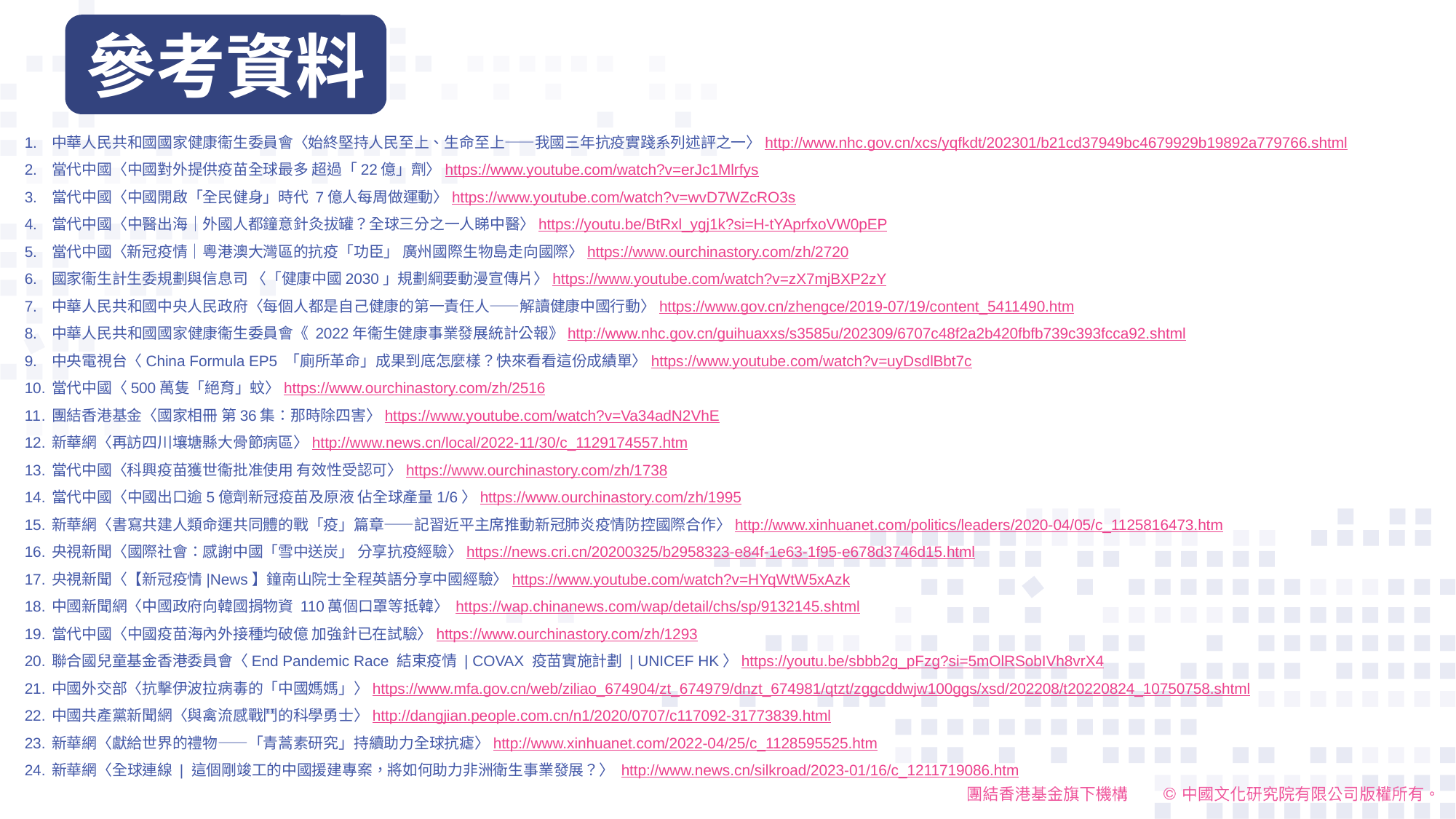

參考資料
中華人民共和國國家健康衞生委員會〈始終堅持人民至上、生命至上——我國三年抗疫實踐系列述評之一〉http://www.nhc.gov.cn/xcs/yqfkdt/202301/b21cd37949bc4679929b19892a779766.shtml
當代中國〈中國對外提供疫苗全球最多 超過「22億」劑〉https://www.youtube.com/watch?v=erJc1Mlrfys
當代中國〈中國開啟「全民健身」時代 7億人每周做運動〉https://www.youtube.com/watch?v=wvD7WZcRO3s
當代中國〈中醫出海｜外國人都鐘意針灸拔罐？全球三分之一人睇中醫〉https://youtu.be/BtRxl_ygj1k?si=H-tYAprfxoVW0pEP
當代中國〈新冠疫情｜粵港澳大灣區的抗疫「功臣」 廣州國際生物島走向國際〉https://www.ourchinastory.com/zh/2720
國家衞生計生委規劃與信息司 〈「健康中國2030」規劃綱要動漫宣傳片〉https://www.youtube.com/watch?v=zX7mjBXP2zY
中華人民共和國中央人民政府〈每個人都是自己健康的第一責任人——解讀健康中國行動〉https://www.gov.cn/zhengce/2019-07/19/content_5411490.htm
中華人民共和國國家健康衞生委員會《 2022年衞生健康事業發展統計公報》http://www.nhc.gov.cn/guihuaxxs/s3585u/202309/6707c48f2a2b420fbfb739c393fcca92.shtml
中央電視台〈China Formula EP5 「廁所革命」成果到底怎麼樣？快來看看這份成績單〉https://www.youtube.com/watch?v=uyDsdlBbt7c
當代中國〈500萬隻「絕育」蚊〉https://www.ourchinastory.com/zh/2516
團結香港基金〈國家相冊 第36集：那時除四害〉https://www.youtube.com/watch?v=Va34adN2VhE
新華網〈再訪四川壤塘縣大骨節病區〉http://www.news.cn/local/2022-11/30/c_1129174557.htm
當代中國〈科興疫苗獲世衞批准使用 有效性受認可〉https://www.ourchinastory.com/zh/1738
當代中國〈中國出口逾5億劑新冠疫苗及原液 佔全球產量1/6〉https://www.ourchinastory.com/zh/1995
新華網〈書寫共建人類命運共同體的戰「疫」篇章——記習近平主席推動新冠肺炎疫情防控國際合作〉http://www.xinhuanet.com/politics/leaders/2020-04/05/c_1125816473.htm
央視新聞〈國際社會：感謝中國「雪中送炭」 分享抗疫經驗〉https://news.cri.cn/20200325/b2958323-e84f-1e63-1f95-e678d3746d15.html
央視新聞〈【新冠疫情|News】鐘南山院士全程英語分享中國經驗〉https://www.youtube.com/watch?v=HYqWtW5xAzk
中國新聞網〈中國政府向韓國捐物資 110萬個口罩等抵韓〉 https://wap.chinanews.com/wap/detail/chs/sp/9132145.shtml
當代中國〈中國疫苗海內外接種均破億 加強針已在試驗〉https://www.ourchinastory.com/zh/1293
聯合國兒童基金香港委員會〈End Pandemic Race 結束疫情 | COVAX 疫苗實施計劃 | UNICEF HK〉https://youtu.be/sbbb2g_pFzg?si=5mOlRSobIVh8vrX4
中國外交部〈抗擊伊波拉病毒的「中國媽媽」〉https://www.mfa.gov.cn/web/ziliao_674904/zt_674979/dnzt_674981/qtzt/zggcddwjw100ggs/xsd/202208/t20220824_10750758.shtml
中國共產黨新聞網〈與禽流感戰鬥的科學勇士〉http://dangjian.people.com.cn/n1/2020/0707/c117092-31773839.html
新華網〈獻給世界的禮物——「青蒿素研究」持續助力全球抗瘧〉http://www.xinhuanet.com/2022-04/25/c_1128595525.htm
新華網〈全球連線 | 這個剛竣工的中國援建專案，將如何助力非洲衛生事業發展？〉 http://www.news.cn/silkroad/2023-01/16/c_1211719086.htm